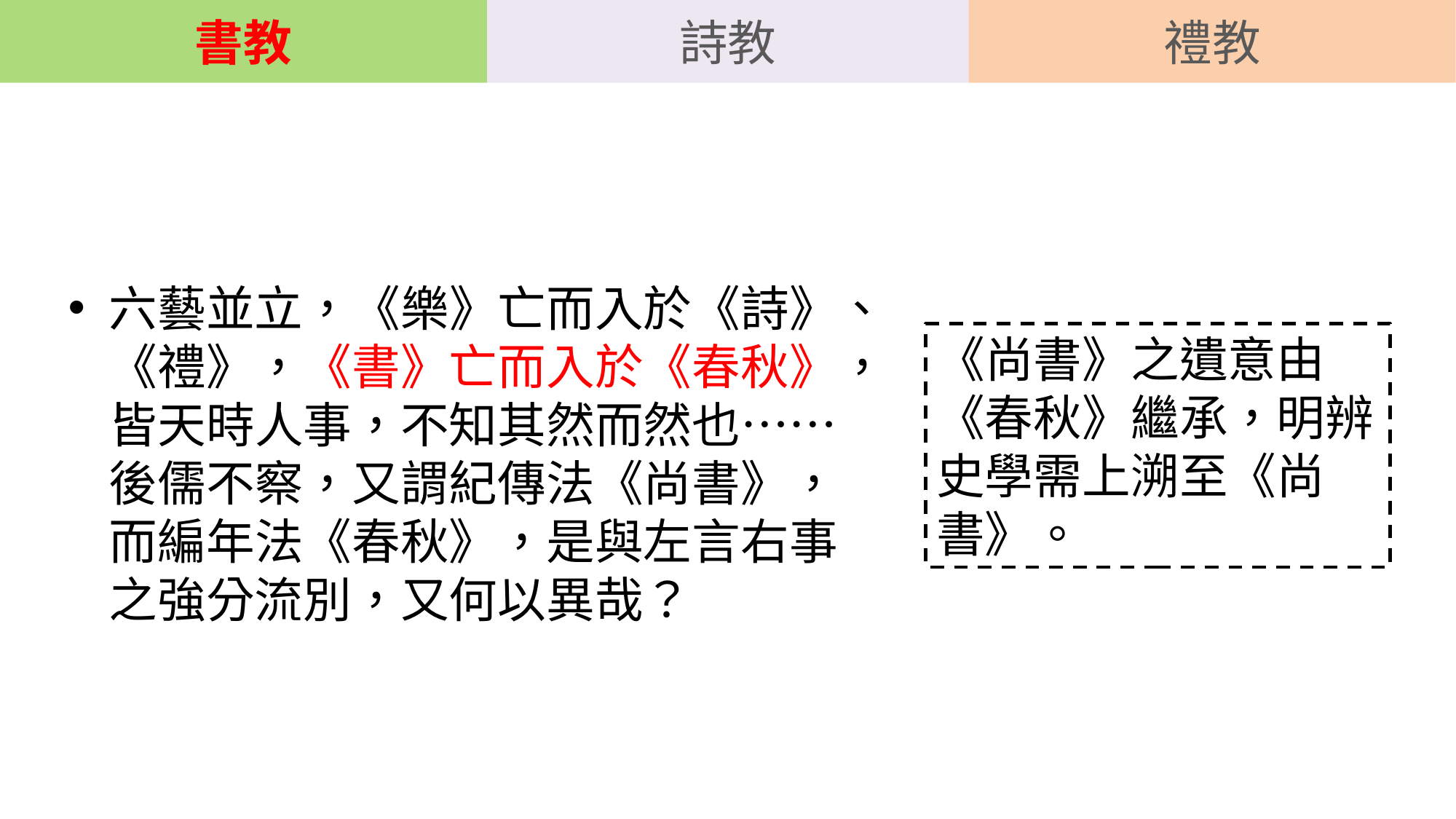

書教
詩教
禮教
六藝並立，《樂》亡而入於《詩》、《禮》，《書》亡而入於《春秋》，皆天時人事，不知其然而然也……後儒不察，又謂紀傳法《尚書》，而編年法《春秋》，是與左言右事之強分流別，又何以異哉？
《尚書》之遺意由《春秋》繼承，明辨史學需上溯至《尚書》。